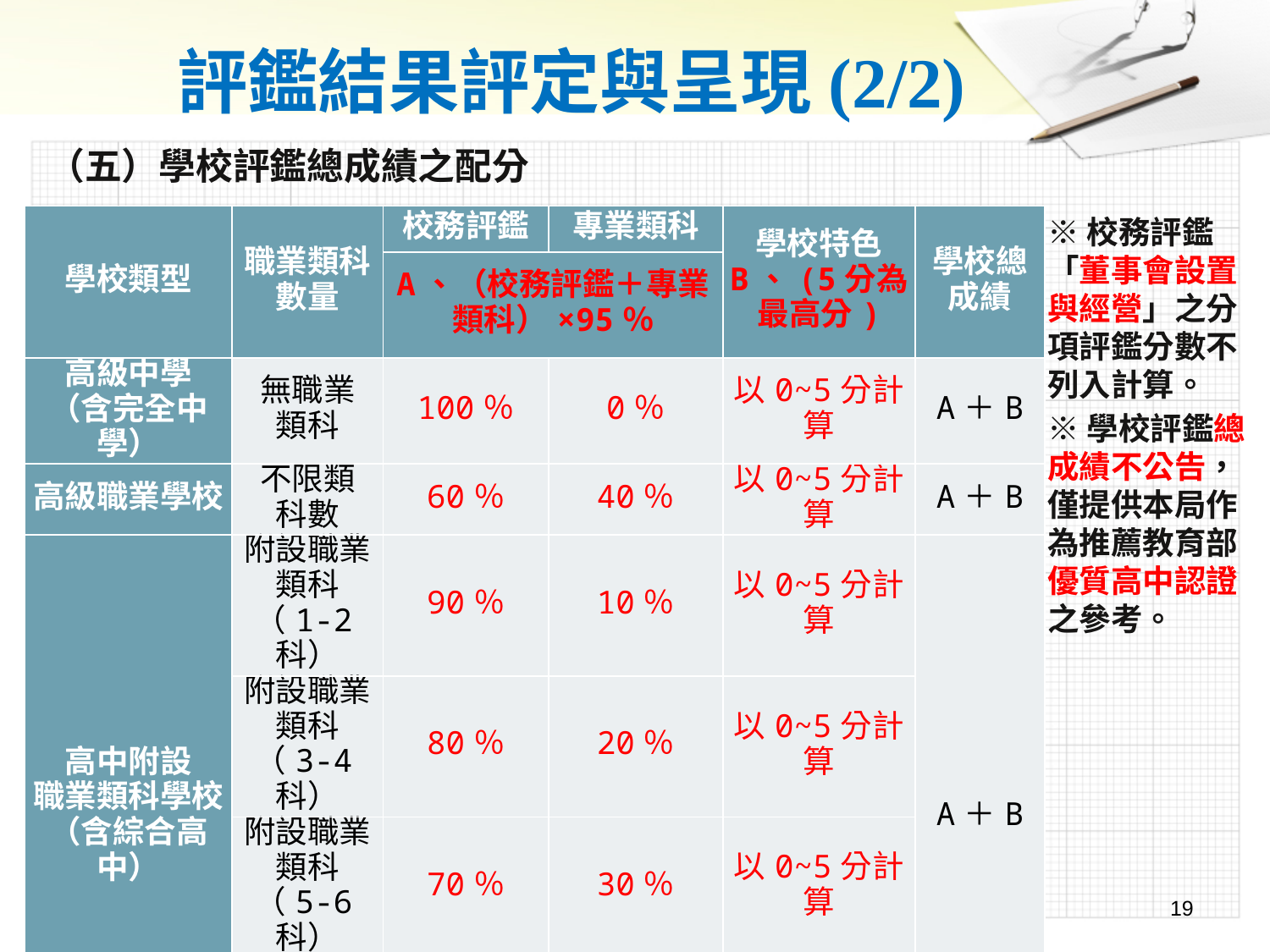

# 評鑑結果評定與呈現(2/2)
（五）學校評鑑總成績之配分

| 學校類型 | 職業類科 數量 | 校務評鑑 | 專業類科 | 學校特色 B、(5分為最高分) | 學校總 成績 |
| --- | --- | --- | --- | --- | --- |
|  |  | A、（校務評鑑＋專業類科）×95％ |  |  |  |
| 高級中學 （含完全中學） | 無職業 類科 | 100％ | 0％ | 以0~5分計算 | A＋B |
| 高級職業學校 | 不限類 科數 | 60％ | 40％ | 以0~5分計算 | A＋B |
| 高中附設 職業類科學校 （含綜合高中） | 附設職業類科 （1-2科） | 90％ | 10％ | 以0~5分計算 | A＋B |
|  | 附設職業類科 （3-4科） | 80％ | 20％ | 以0~5分計算 |  |
|  | 附設職業類科 （5-6科） | 70％ | 30％ | 以0~5分計算 |  |
|  | 附設職業類科 （7科以上） | 60％ | 40％ | 以0~5分計算 |  |
※校務評鑑「董事會設置與經營」之分項評鑑分數不列入計算。
※學校評鑑總成績不公告，僅提供本局作為推薦教育部優質高中認證之參考。
19